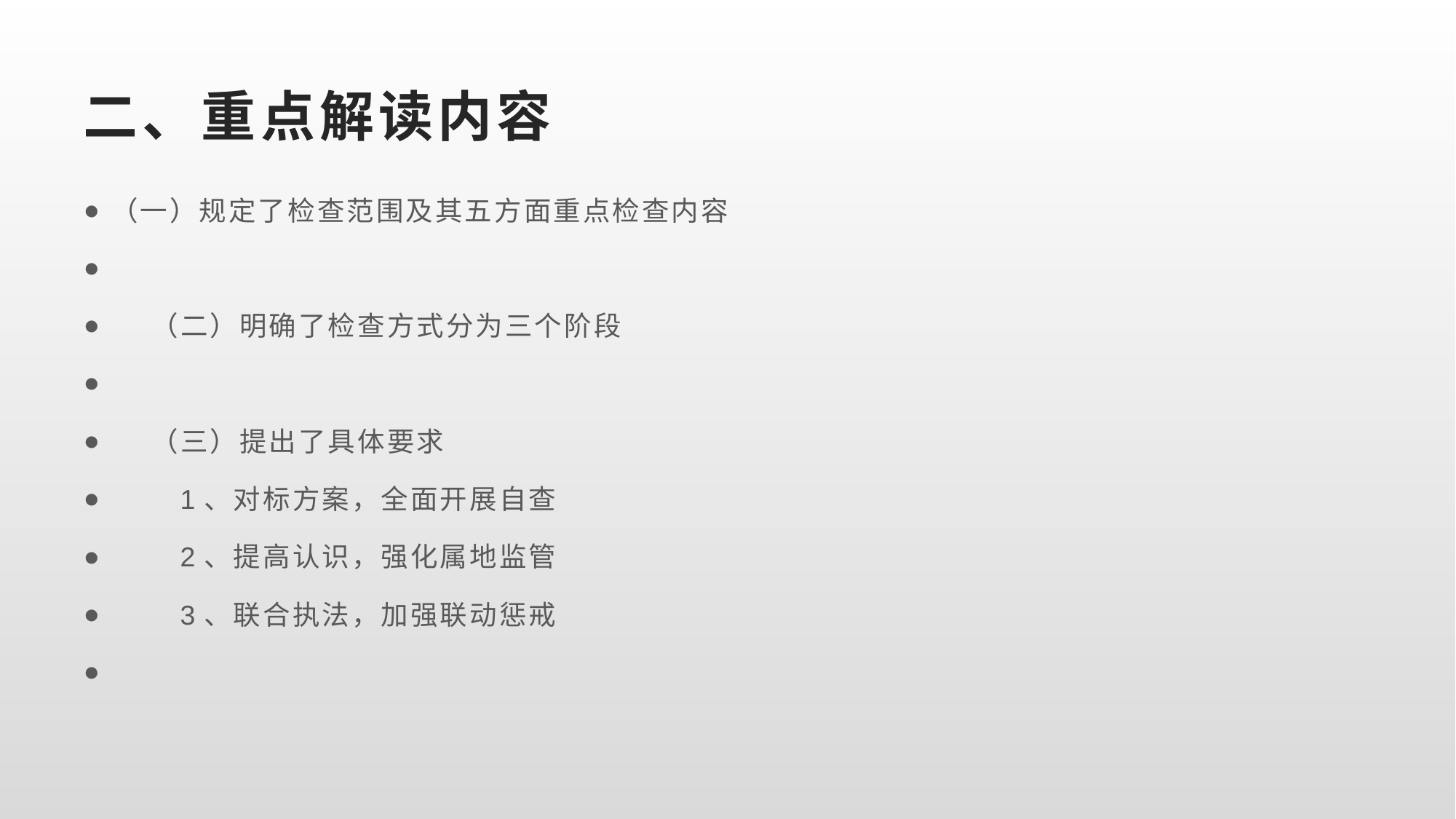

# 二、重点解读内容
（一）规定了检查范围及其五方面重点检查内容

    （二）明确了检查方式分为三个阶段

    （三）提出了具体要求
       1、对标方案，全面开展自查
       2、提高认识，强化属地监管
       3、联合执法，加强联动惩戒